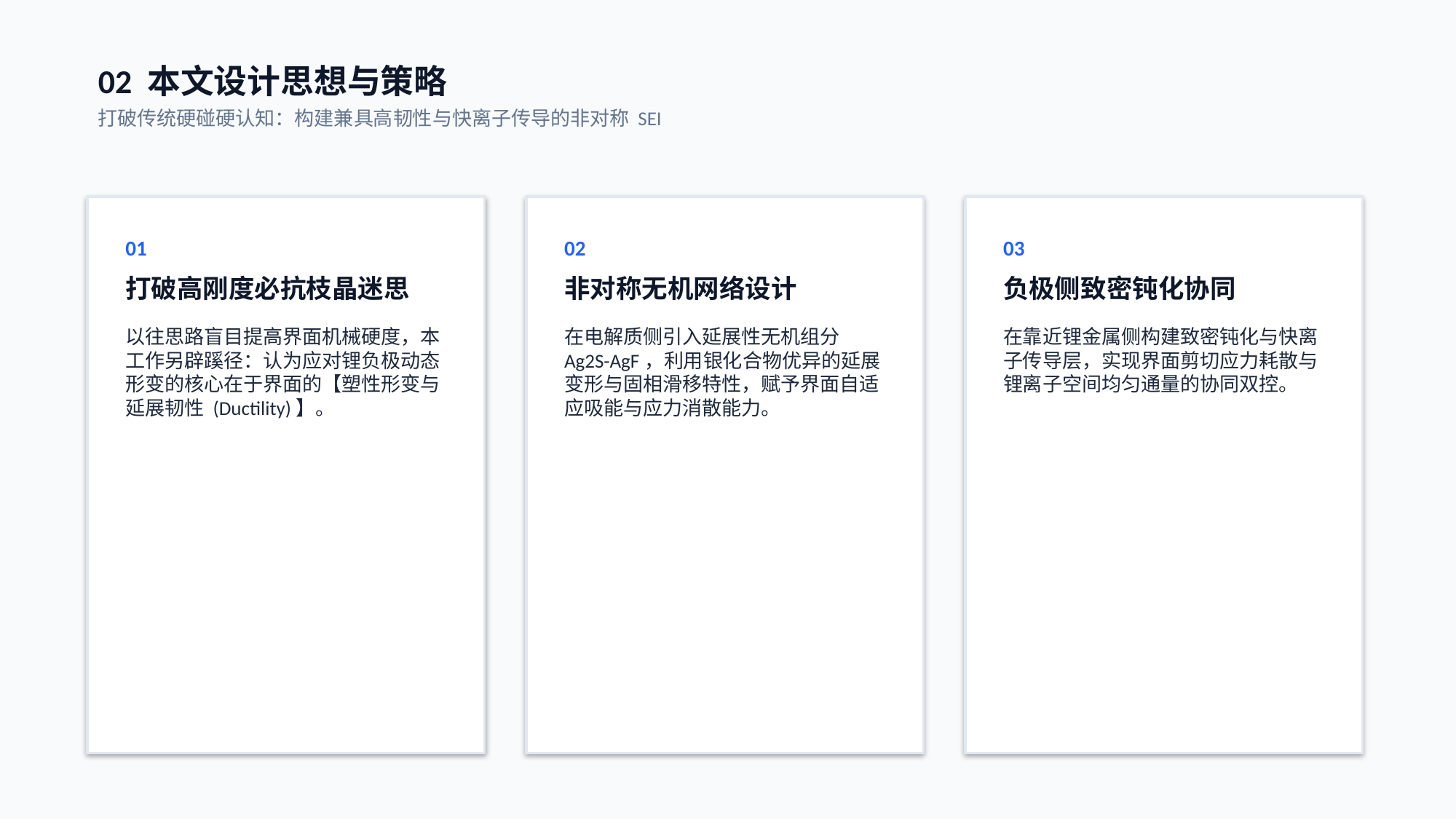

02 本文设计思想与策略
打破传统硬碰硬认知：构建兼具高韧性与快离子传导的非对称 SEI

01
打破高刚度必抗枝晶迷思
以往思路盲目提高界面机械硬度，本工作另辟蹊径：认为应对锂负极动态形变的核心在于界面的【塑性形变与延展韧性 (Ductility)】。
02
非对称无机网络设计
在电解质侧引入延展性无机组分 Ag2S-AgF，利用银化合物优异的延展变形与固相滑移特性，赋予界面自适应吸能与应力消散能力。
03
负极侧致密钝化协同
在靠近锂金属侧构建致密钝化与快离子传导层，实现界面剪切应力耗散与锂离子空间均匀通量的协同双控。